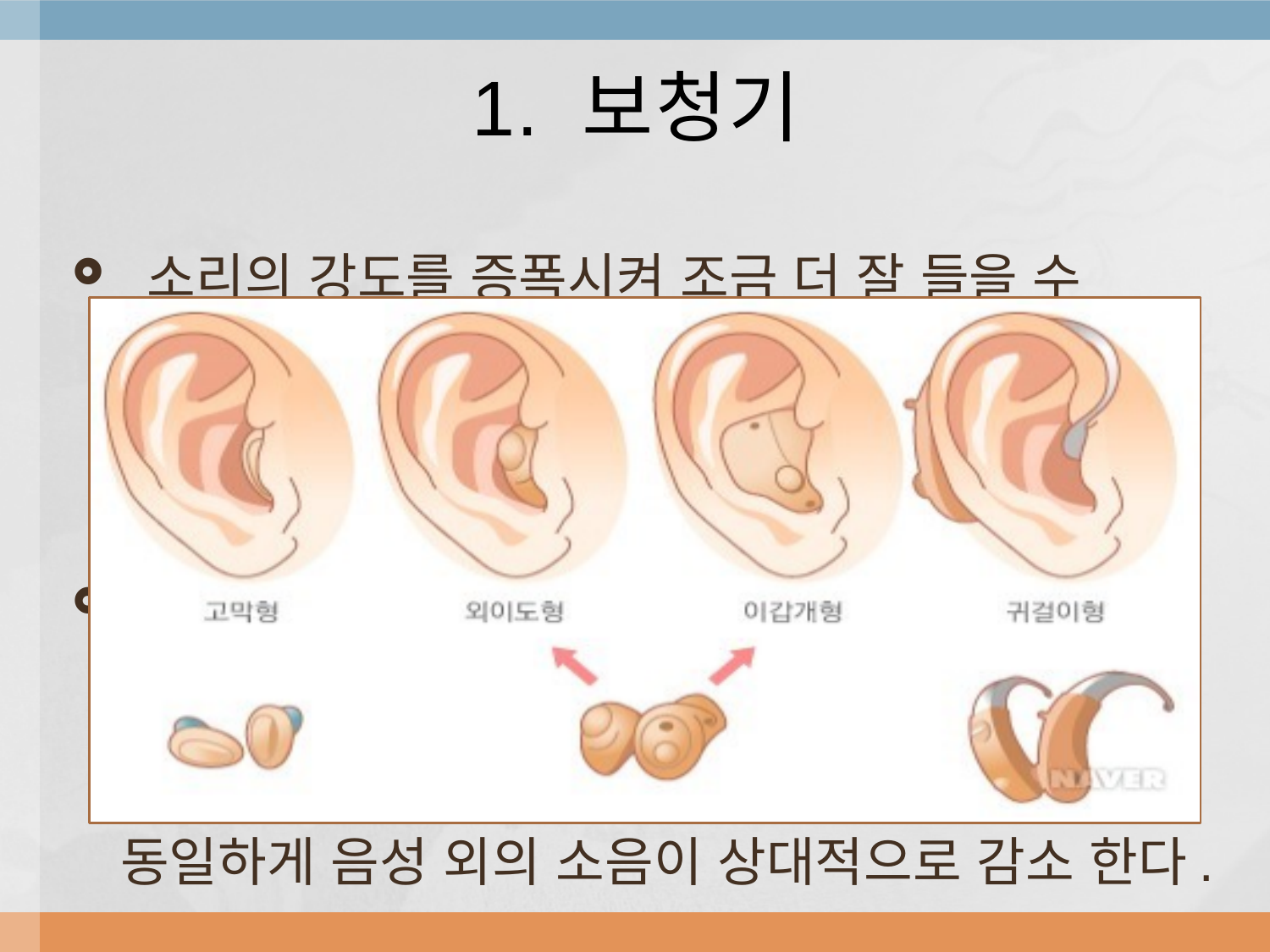

# 1. 보청기
 소리의 강도를 증폭시켜 조금 더 잘 들을 수 있게 돕는 기구이다. 최근에는 청력 손실 유형에 맞게 주파수 대를 조절하여 소리를 확대할 수 있다. 하지만 소리를 증폭시키는 역할만 할 뿐 명확하게 하는 것은 아니다.
학교에서는 FM송수신기를 많이 이용한다. 교사가 작은 마이크를 착용하고 말하면 작은 트랜스미터 통해서 아동의 귀에 있는 보청기로 확대음성 전달된다. 교실 내에서 자리를 옮겨도 동일하게 음성 외의 소음이 상대적으로 감소 한다.